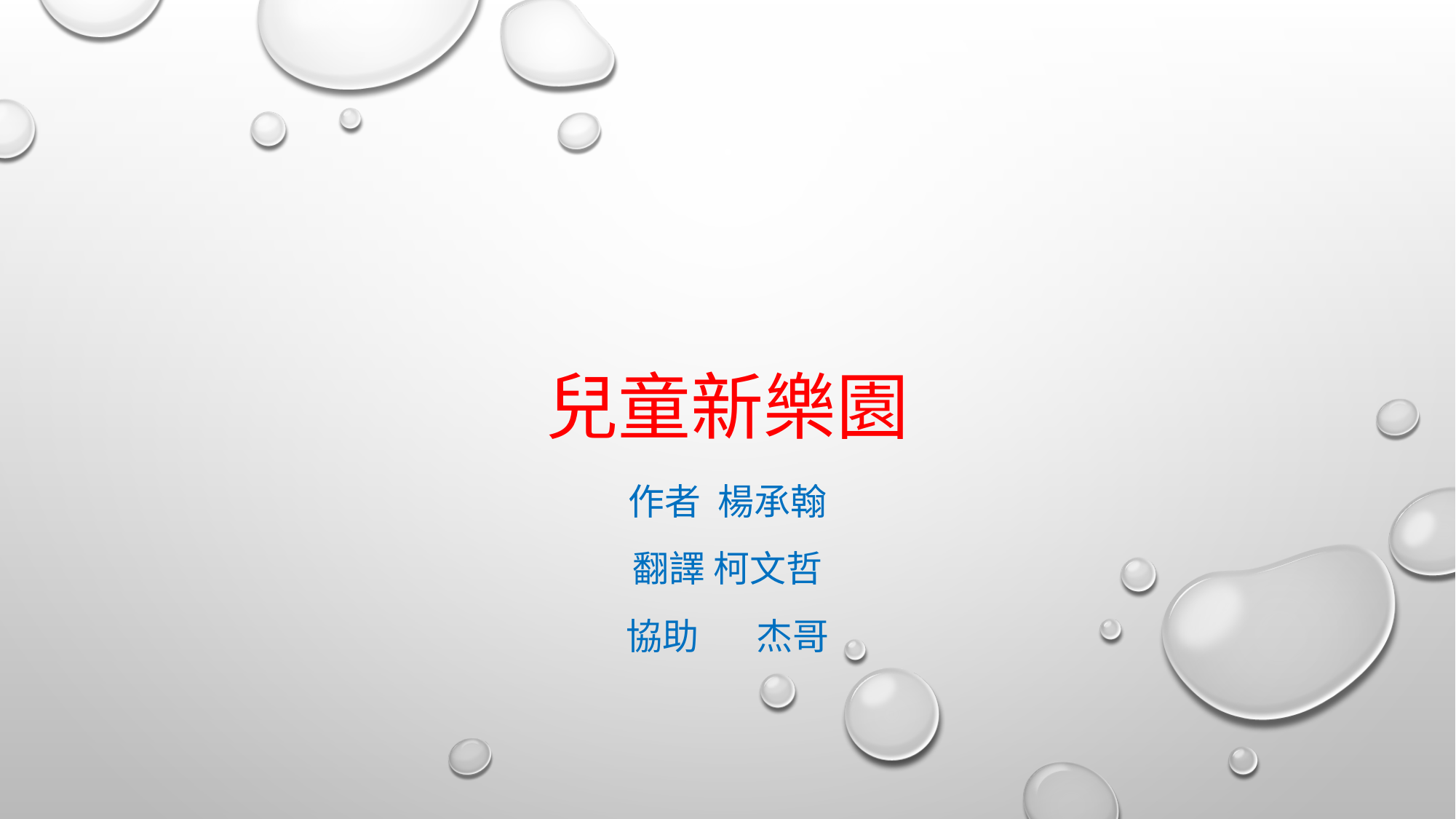

# 兒童新樂園
作者  楊承翰
翻譯 柯文哲
協助       杰哥